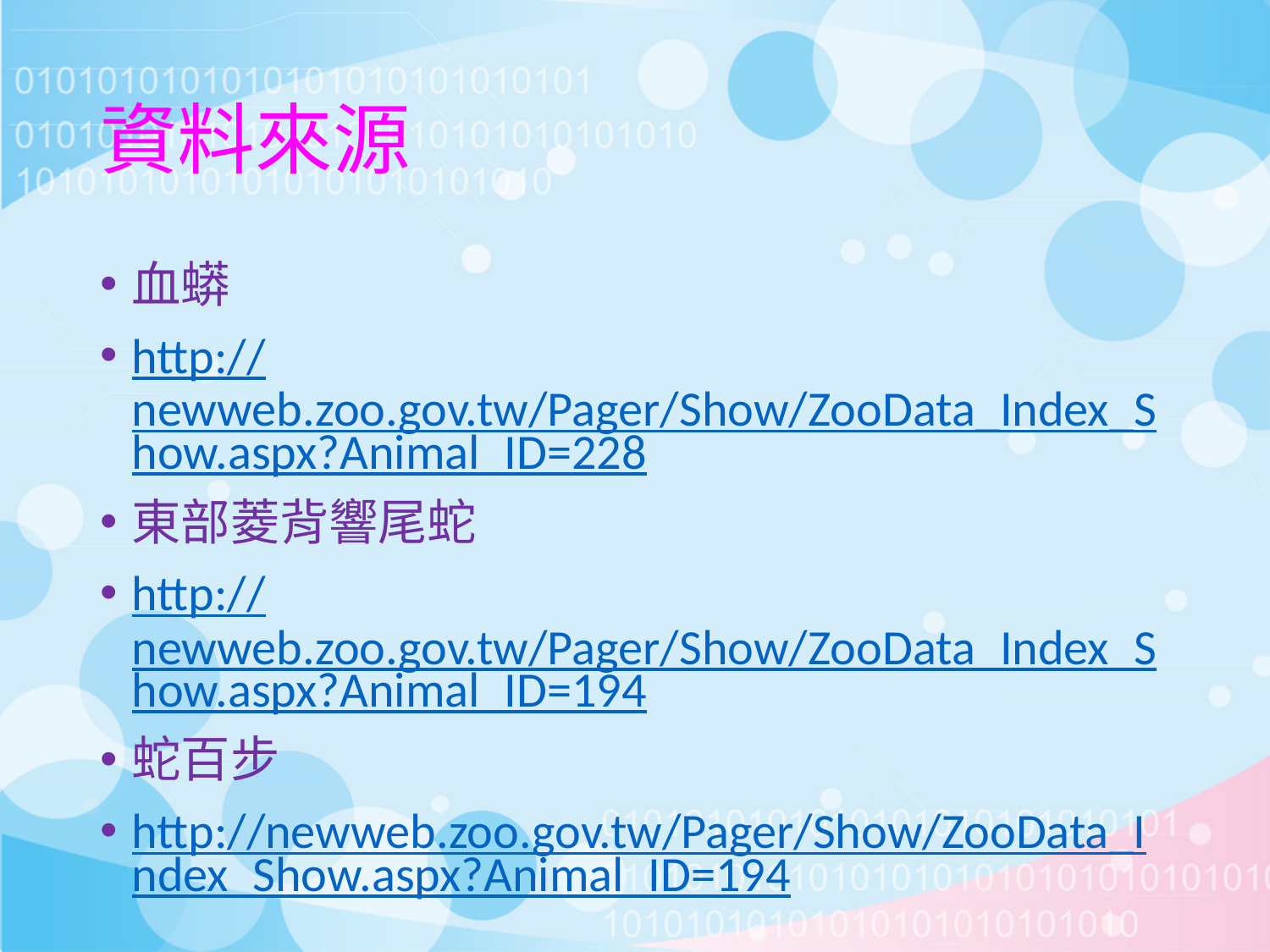

# 資料來源
血蟒
http://newweb.zoo.gov.tw/Pager/Show/ZooData_Index_Show.aspx?Animal_ID=228
東部菱背響尾蛇
http://newweb.zoo.gov.tw/Pager/Show/ZooData_Index_Show.aspx?Animal_ID=194
蛇百步
http://newweb.zoo.gov.tw/Pager/Show/ZooData_Index_Show.aspx?Animal_ID=194